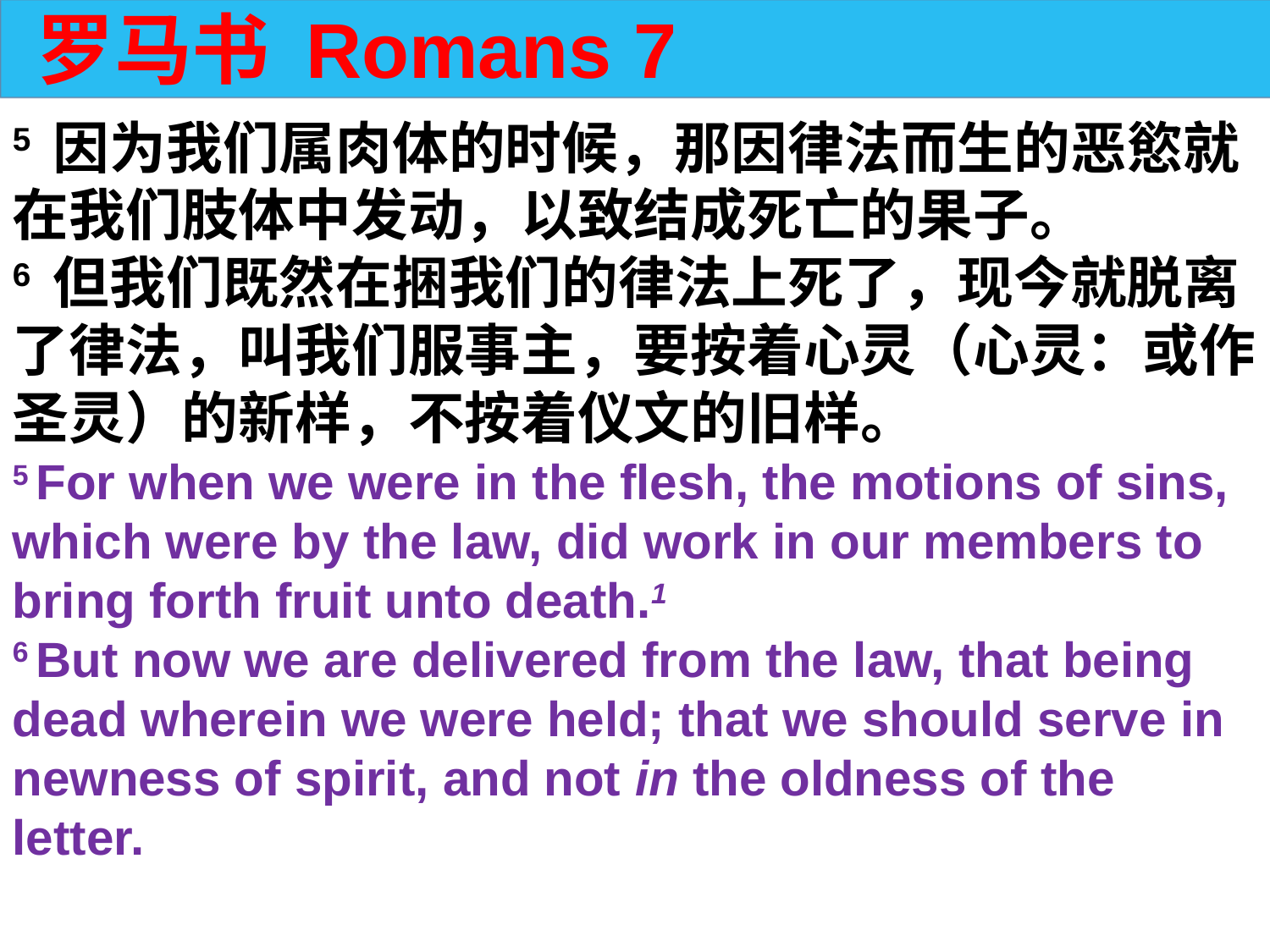

罗马书 Romans 7
5 因为我们属肉体的时候，那因律法而生的恶慾就在我们肢体中发动，以致结成死亡的果子。
6 但我们既然在捆我们的律法上死了，现今就脱离了律法，叫我们服事主，要按着心灵（心灵：或作圣灵）的新样，不按着仪文的旧样。
5 For when we were in the flesh, the motions of sins, which were by the law, did work in our members to bring forth fruit unto death.1
6 But now we are delivered from the law, that being dead wherein we were held; that we should serve in newness of spirit, and not in the oldness of the letter.